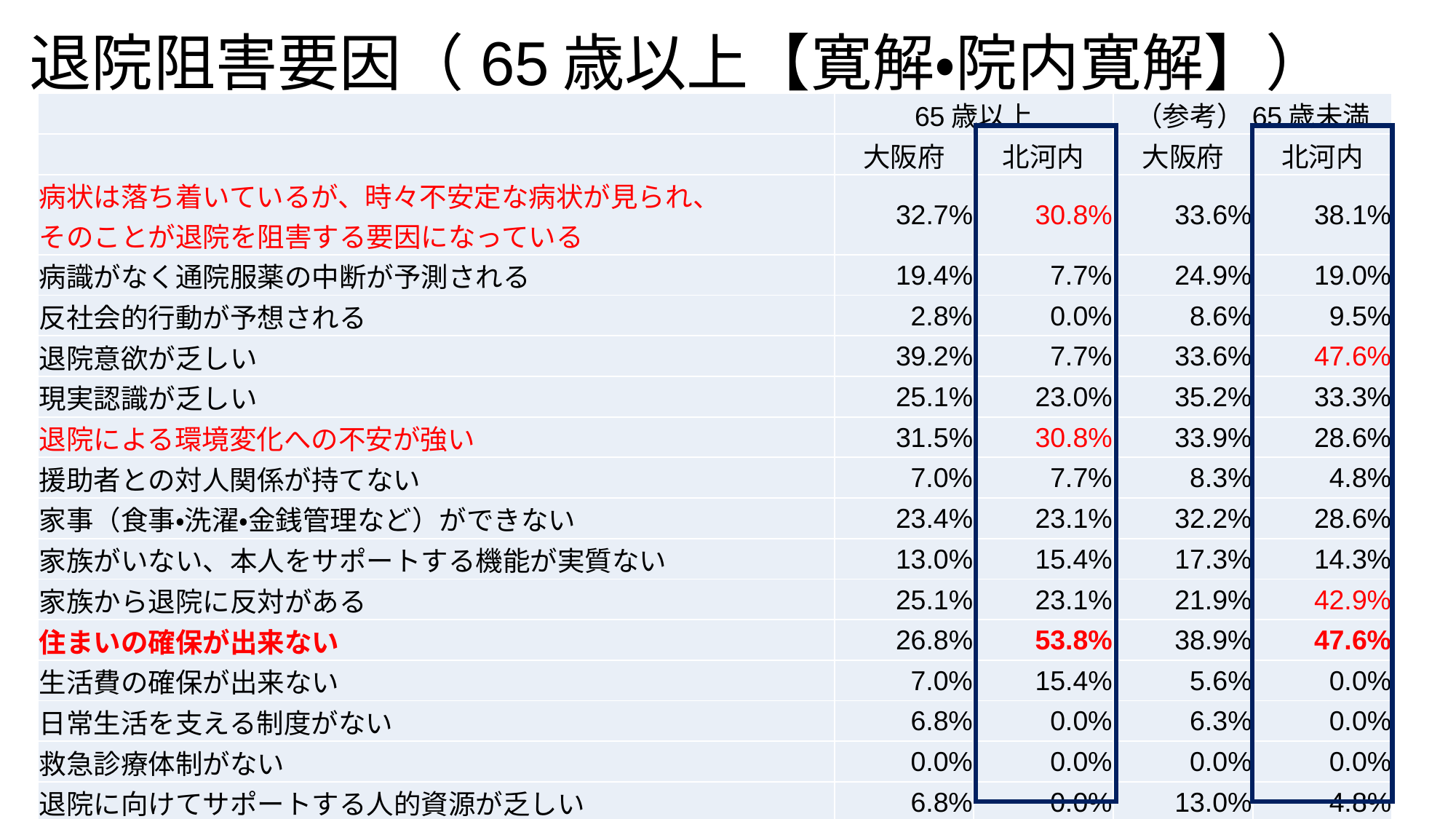

# 退院阻害要因（65歳以上【寛解・院内寛解】）
|  | 65歳以上 |  | （参考）65歳未満 |  |
| --- | --- | --- | --- | --- |
|  | 大阪府 | 北河内 | 大阪府 | 北河内 |
| 病状は落ち着いているが、時々不安定な病状が見られ、 そのことが退院を阻害する要因になっている | 32.7% | 30.8% | 33.6% | 38.1% |
| 病識がなく通院服薬の中断が予測される | 19.4% | 7.7% | 24.9% | 19.0% |
| 反社会的行動が予想される | 2.8% | 0.0% | 8.6% | 9.5% |
| 退院意欲が乏しい | 39.2% | 7.7% | 33.6% | 47.6% |
| 現実認識が乏しい | 25.1% | 23.0% | 35.2% | 33.3% |
| 退院による環境変化への不安が強い | 31.5% | 30.8% | 33.9% | 28.6% |
| 援助者との対人関係が持てない | 7.0% | 7.7% | 8.3% | 4.8% |
| 家事（食事・洗濯・金銭管理など）ができない | 23.4% | 23.1% | 32.2% | 28.6% |
| 家族がいない、本人をサポートする機能が実質ない | 13.0% | 15.4% | 17.3% | 14.3% |
| 家族から退院に反対がある | 25.1% | 23.1% | 21.9% | 42.9% |
| 住まいの確保が出来ない | 26.8% | 53.8% | 38.9% | 47.6% |
| 生活費の確保が出来ない | 7.0% | 15.4% | 5.6% | 0.0% |
| 日常生活を支える制度がない | 6.8% | 0.0% | 6.3% | 0.0% |
| 救急診療体制がない | 0.0% | 0.0% | 0.0% | 0.0% |
| 退院に向けてサポートする人的資源が乏しい | 6.8% | 0.0% | 13.0% | 4.8% |
| 退院後サポート・マネジメントする人的資源が乏しい | 10.4% | 0.0% | 12.0% | 9.5% |
| 住所地と入院先の距離があり支援体制をとりにくい | 3.4% | 0.0% | 4.0% | 0.0% |
| その他の退院阻害要因がある | 3.7% | 7.7% | 6.0% | 9.5% |